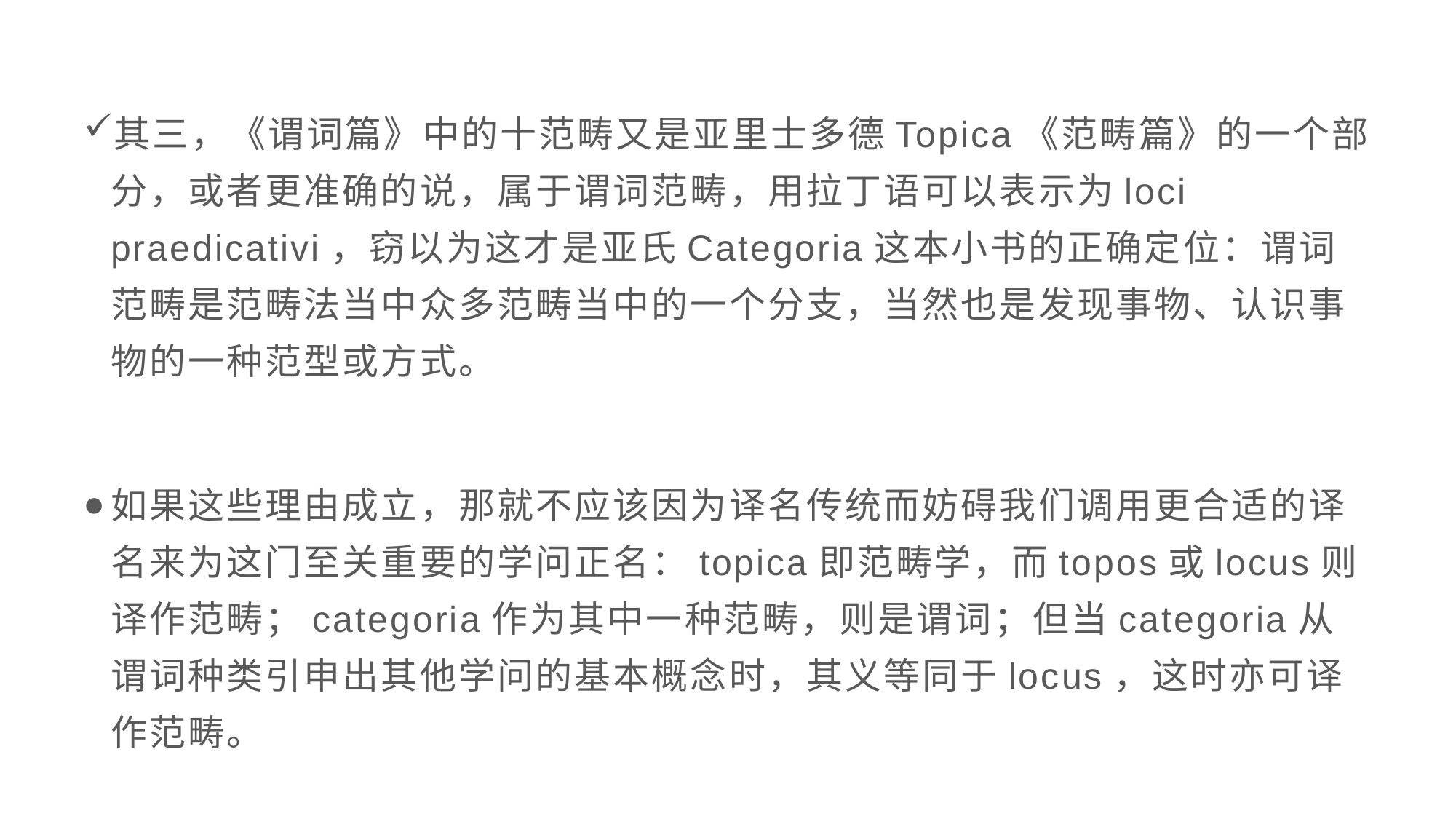

其三，《谓词篇》中的十范畴又是亚里士多德Topica《范畴篇》的一个部分，或者更准确的说，属于谓词范畴，用拉丁语可以表示为loci praedicativi，窃以为这才是亚氏Categoria这本小书的正确定位：谓词范畴是范畴法当中众多范畴当中的一个分支，当然也是发现事物、认识事物的一种范型或方式。

如果这些理由成立，那就不应该因为译名传统而妨碍我们调用更合适的译名来为这门至关重要的学问正名：topica即范畴学，而topos或locus则译作范畴；categoria作为其中一种范畴，则是谓词；但当categoria从谓词种类引申出其他学问的基本概念时，其义等同于locus，这时亦可译作范畴。